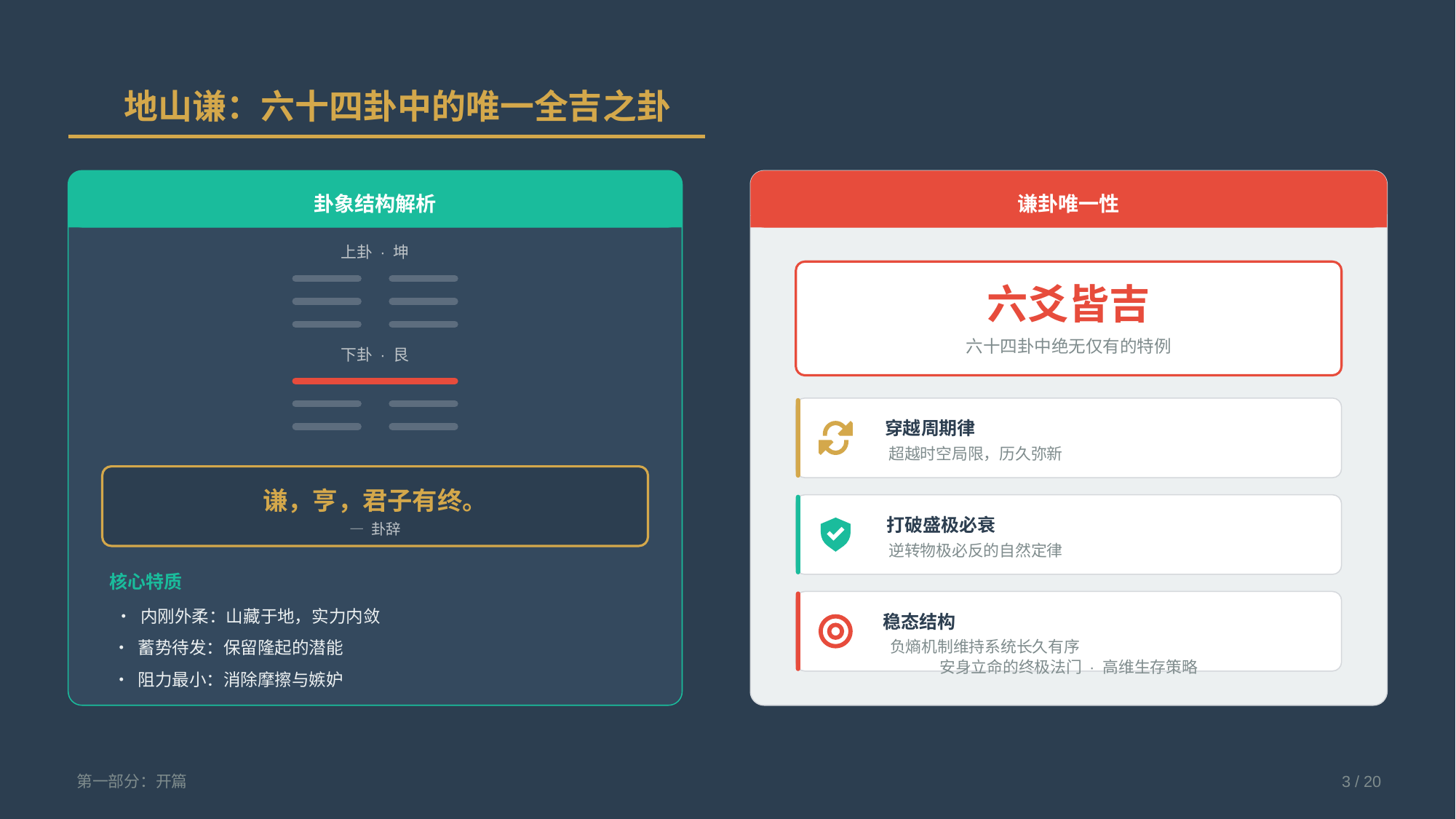

地山谦：六十四卦中的唯一全吉之卦

卦象结构解析

上卦 · 坤

下卦 · 艮

谦，亨，君子有终。
— 卦辞
核心特质
• 内刚外柔：山藏于地，实力内敛
• 蓄势待发：保留隆起的潜能
• 阻力最小：消除摩擦与嫉妒

谦卦唯一性

六爻皆吉
六十四卦中绝无仅有的特例

穿越周期律

超越时空局限，历久弥新

打破盛极必衰

逆转物极必反的自然定律

稳态结构

负熵机制维持系统长久有序
安身立命的终极法门 · 高维生存策略
第一部分：开篇
3 / 20